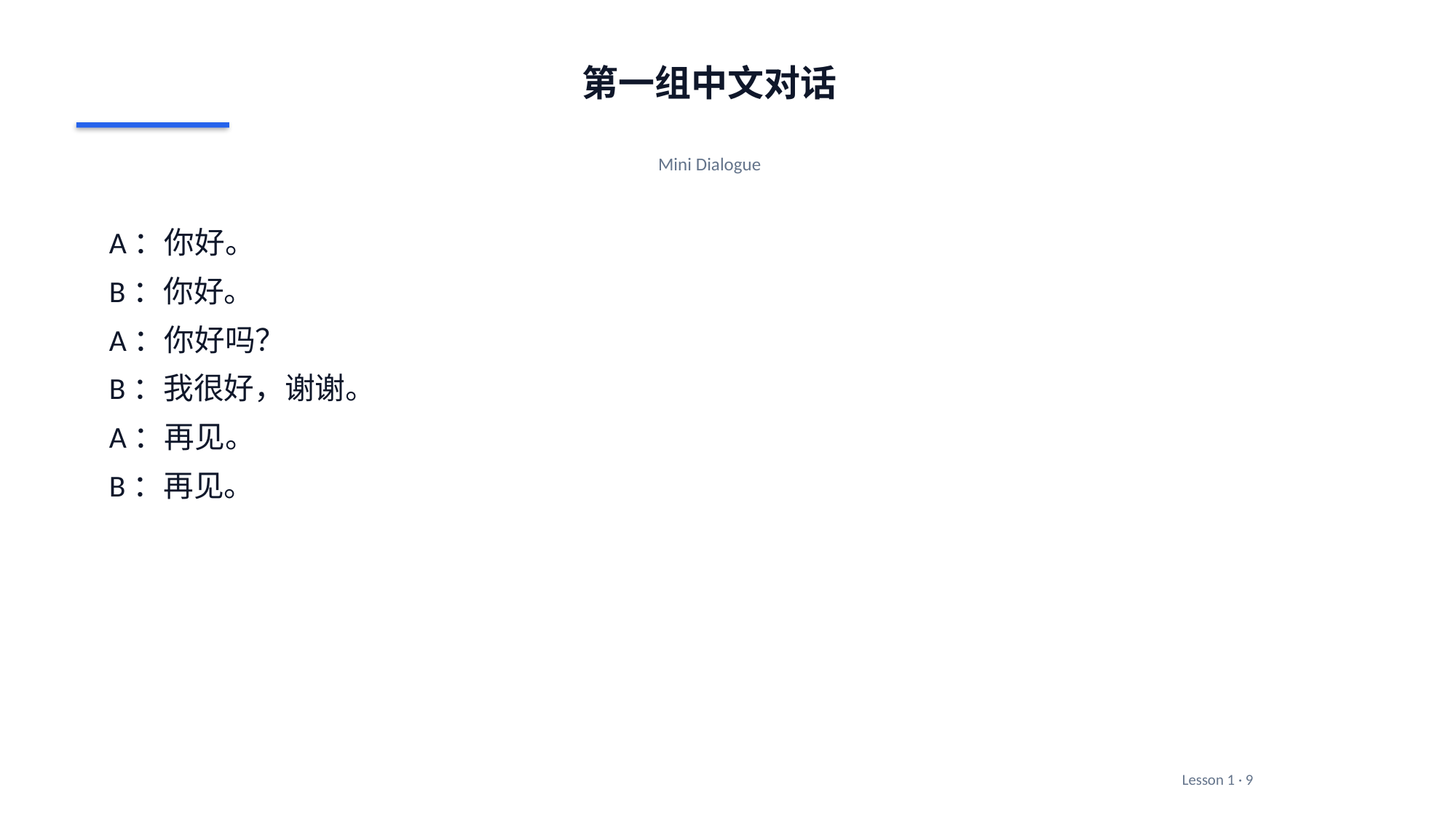

第一组中文对话

Mini Dialogue
A：你好。
B：你好。
A：你好吗？
B：我很好，谢谢。
A：再见。
B：再见。
Lesson 1 · 9